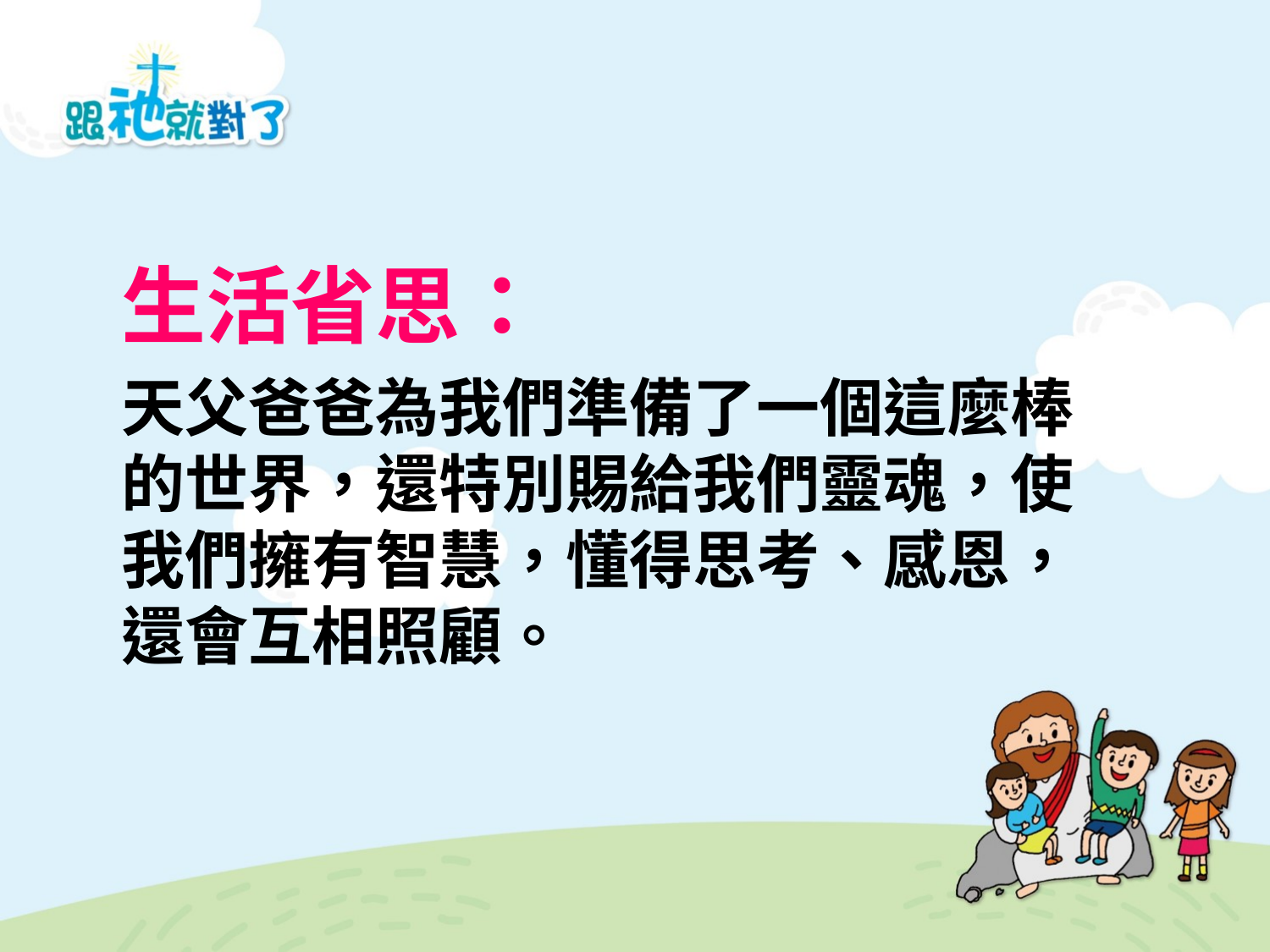

生活省思：
天父爸爸為我們準備了一個這麼棒的世界，還特別賜給我們靈魂，使我們擁有智慧，懂得思考、感恩，還會互相照顧。